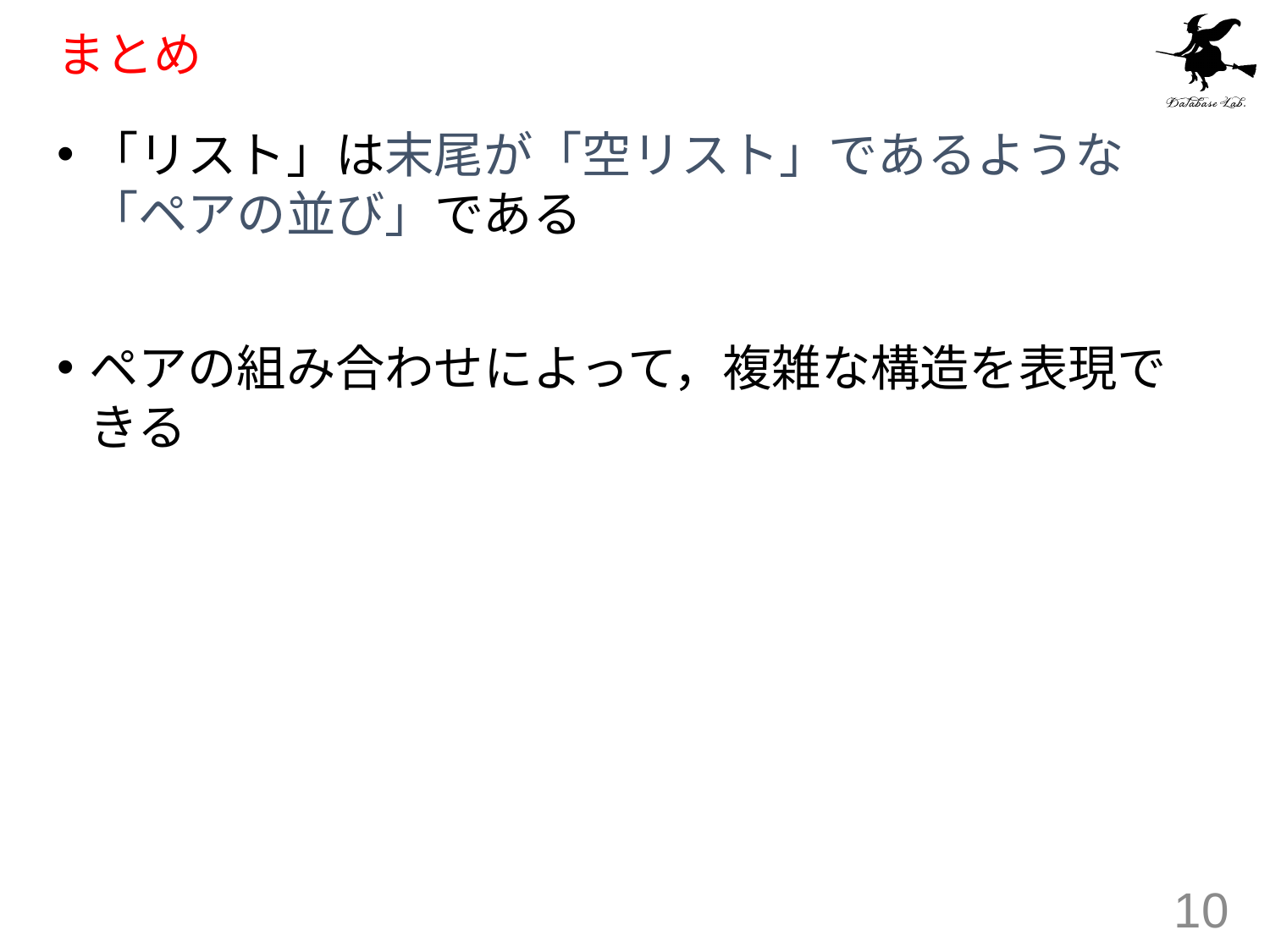

# まとめ
「リスト」は末尾が「空リスト」であるような「ペアの並び」である

ペアの組み合わせによって，複雑な構造を表現できる
10